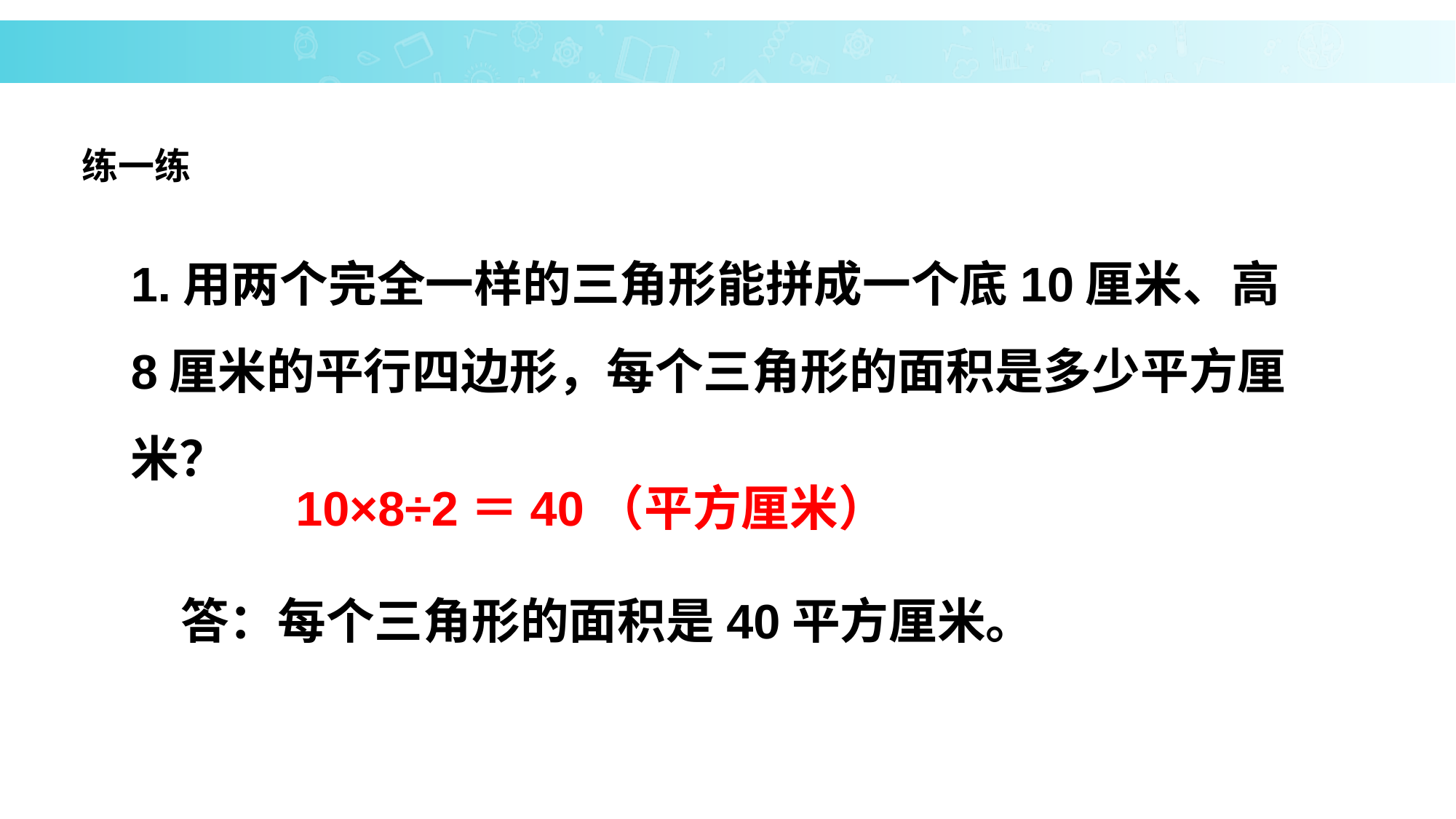

练一练
1.用两个完全一样的三角形能拼成一个底10厘米、高8厘米的平行四边形，每个三角形的面积是多少平方厘米？
10×8÷2＝40（平方厘米）
答：每个三角形的面积是40平方厘米。